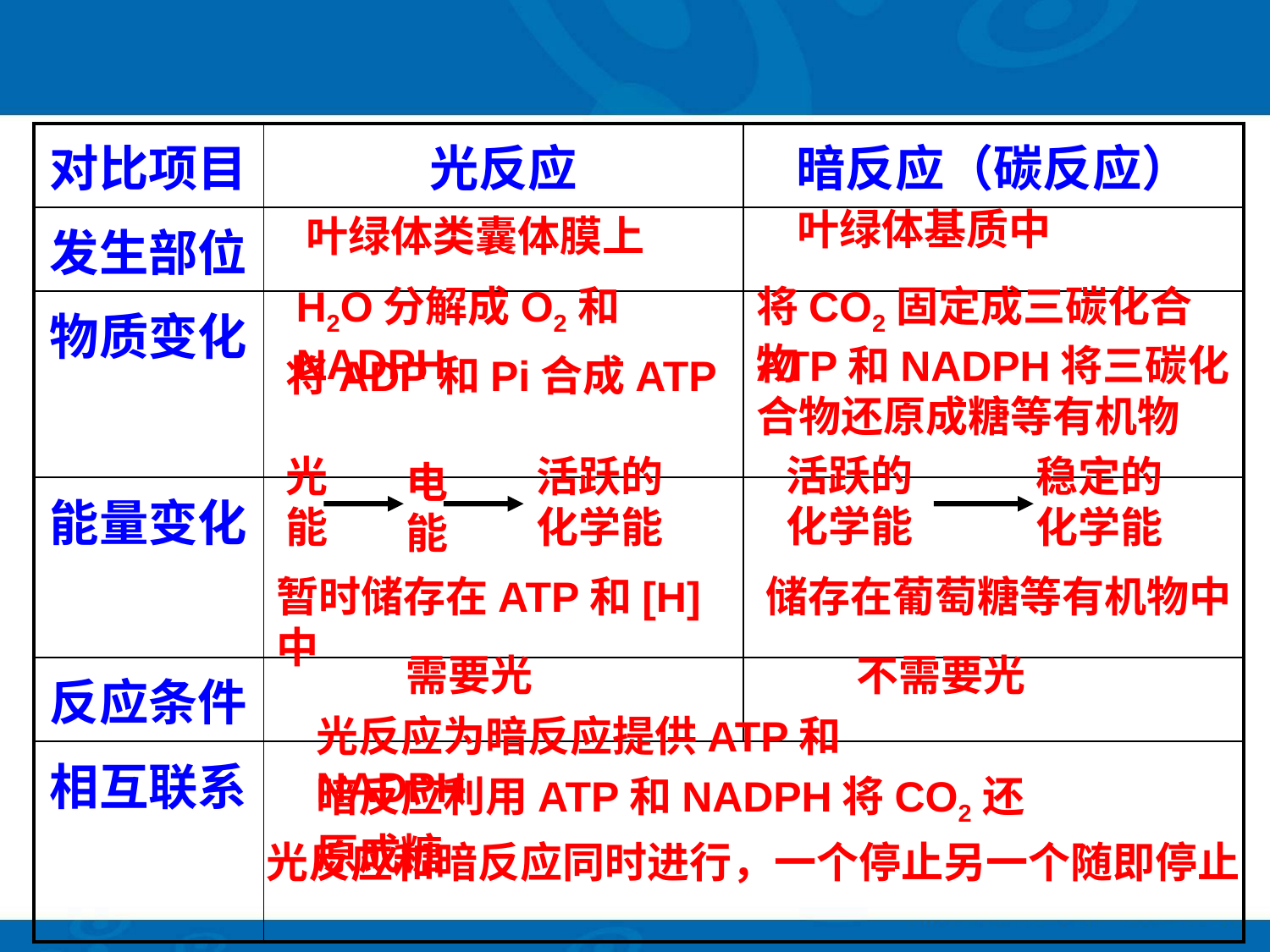

| 对比项目 | 光反应 | 暗反应（碳反应） |
| --- | --- | --- |
| 发生部位 |  |  |
| 物质变化 |  |  |
| 能量变化 |  |  |
| 反应条件 |  |  |
| 相互联系 |  |  |
叶绿体基质中
叶绿体类囊体膜上
H2O分解成O2和NADPH
将CO2固定成三碳化合物
ATP和NADPH将三碳化合物还原成糖等有机物
将ADP和Pi合成ATP

活跃的化学能
稳定的化学能

光能
活跃的化学能
电能

暂时储存在ATP和[H]中
储存在葡萄糖等有机物中
需要光
不需要光
光反应为暗反应提供ATP和NADPH
暗反应利用ATP和NADPH将CO2还原成糖
光反应和暗反应同时进行，一个停止另一个随即停止